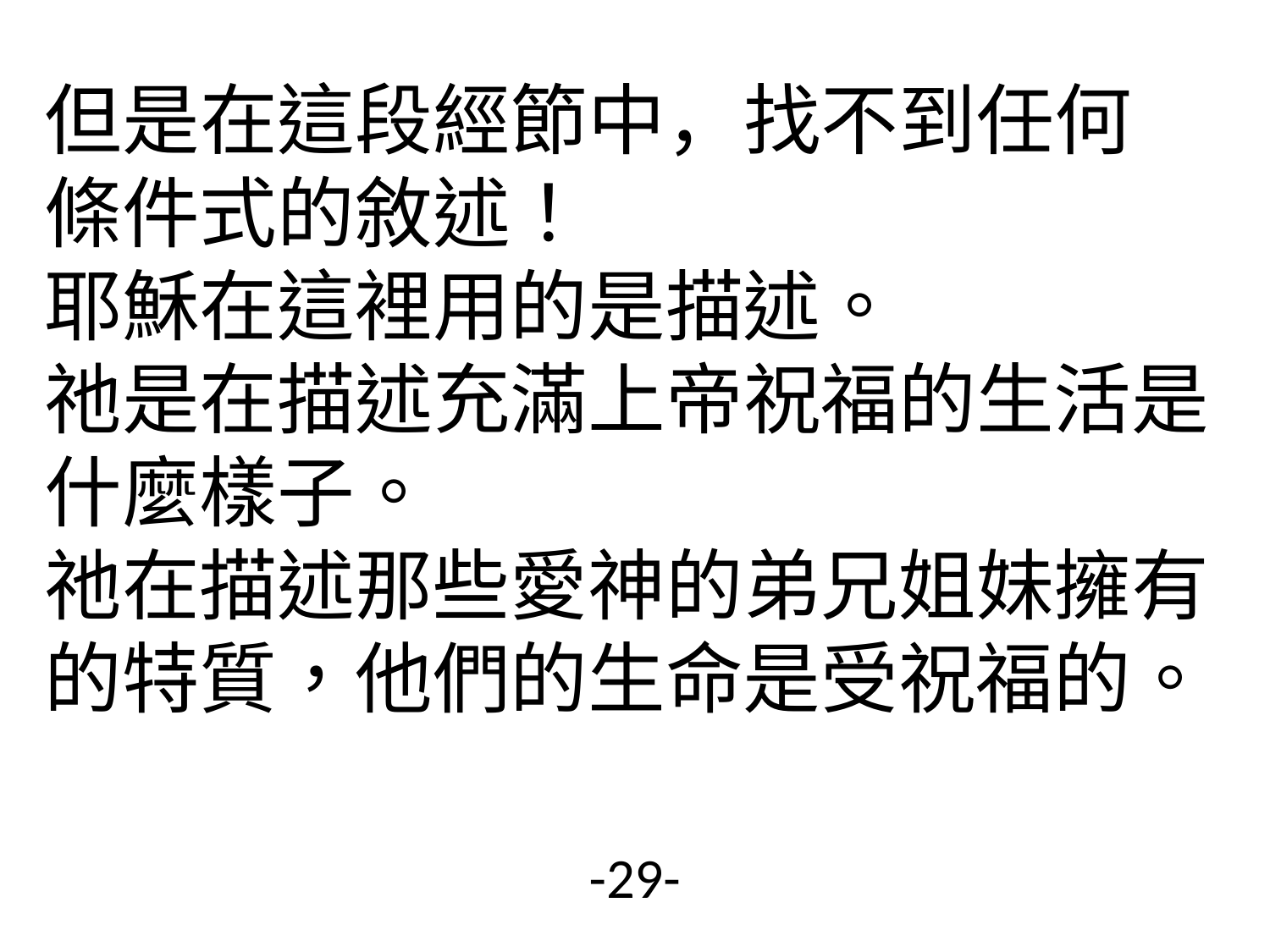

# 但是在這段經節中，找不到任何 條件式的敘述！ 耶穌在這裡用的是描述。 祂是在描述充滿上帝祝福的生活是什麼樣子。 祂在描述那些愛神的弟兄姐妹擁有的特質，他們的生命是受祝福的。
-29-